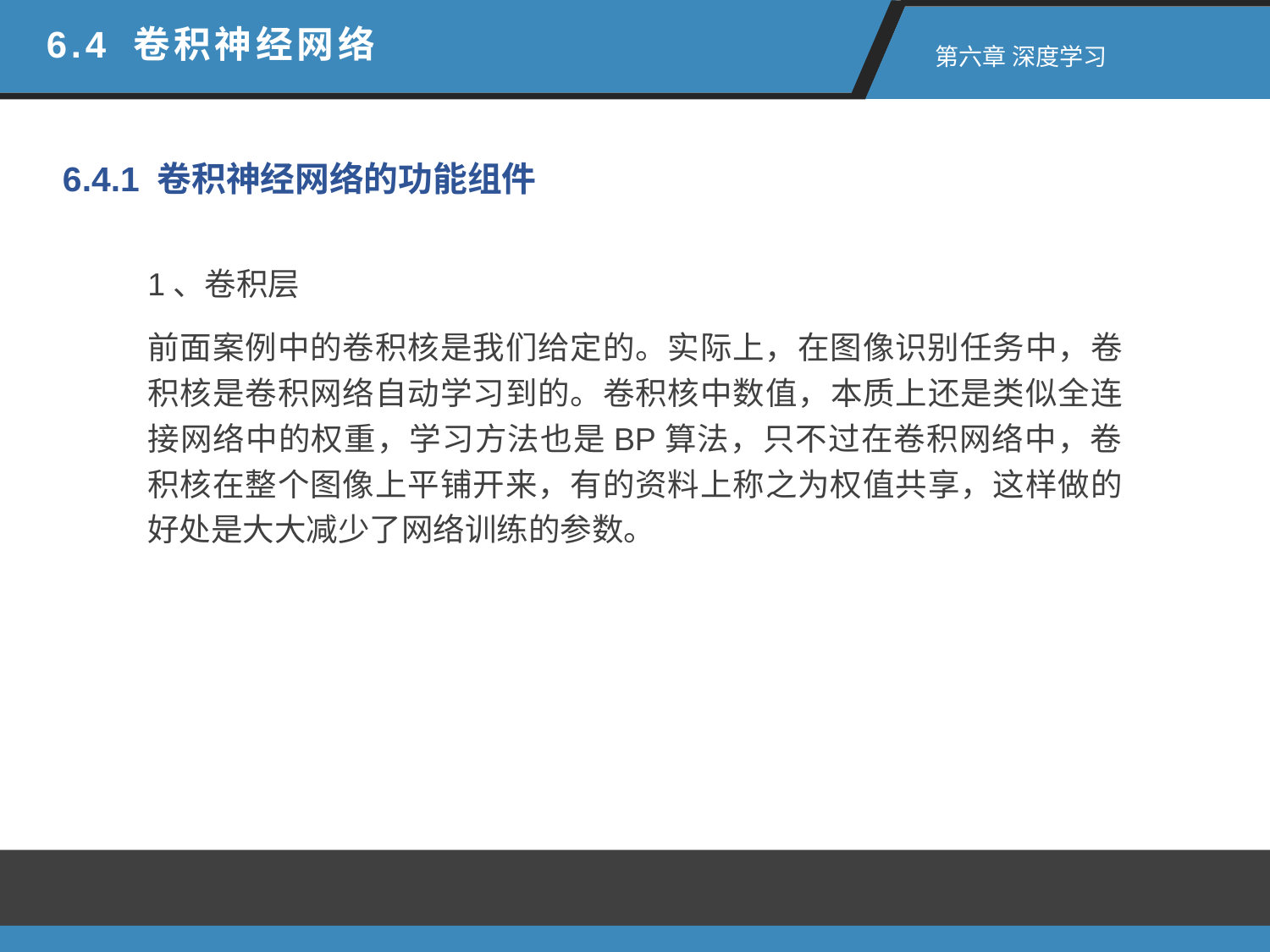

6.4 卷积神经网络
  第六章 深度学习
6.4.1 卷积神经网络的功能组件
1、卷积层
前面案例中的卷积核是我们给定的。实际上，在图像识别任务中，卷积核是卷积网络自动学习到的。卷积核中数值，本质上还是类似全连接网络中的权重，学习方法也是BP算法，只不过在卷积网络中，卷积核在整个图像上平铺开来，有的资料上称之为权值共享，这样做的好处是大大减少了网络训练的参数。